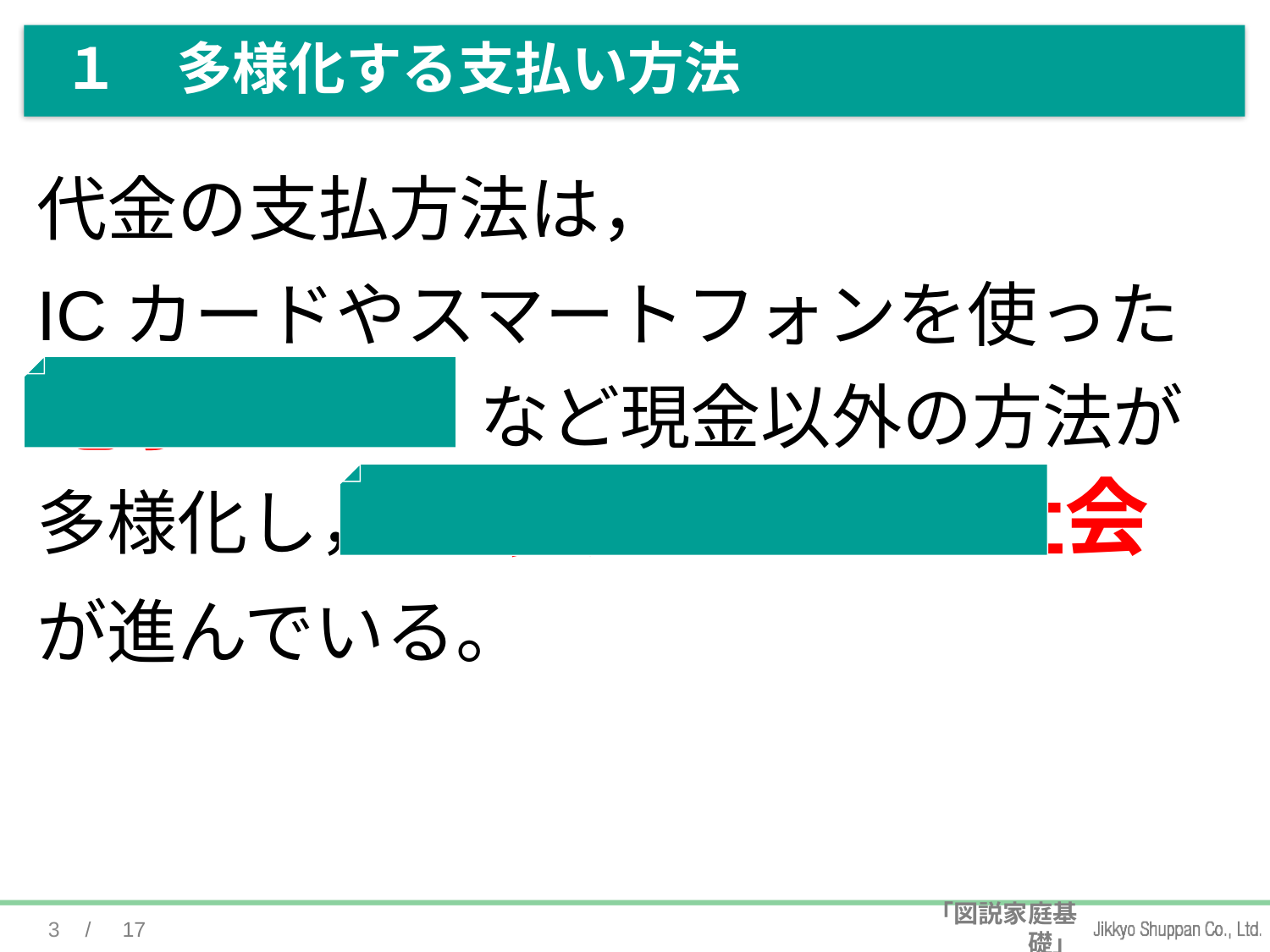

# １　多様化する支払い方法
代金の支払方法は，
ICカードやスマートフォンを使った
電子マネー など現金以外の方法が多様化し，キャッシュレス社会 が進んでいる。

3